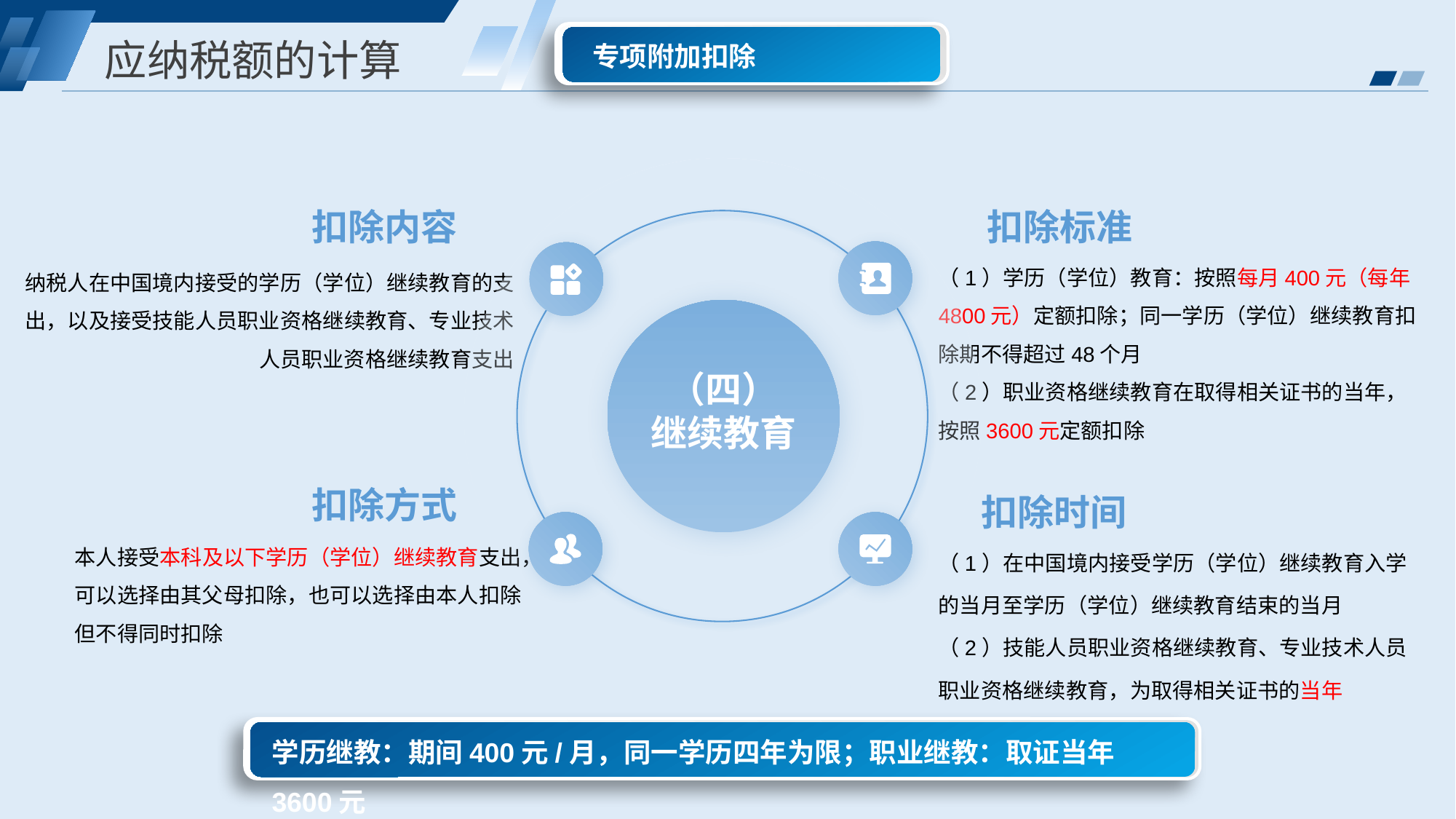

专项附加扣除
应纳税额的计算

扣除内容
扣除标准

（1）学历（学位）教育：按照每月400元（每年4800元）定额扣除；同一学历（学位）继续教育扣除期不得超过48个月
（2）职业资格继续教育在取得相关证书的当年，按照3600元定额扣除

纳税人在中国境内接受的学历（学位）继续教育的支出，以及接受技能人员职业资格继续教育、专业技术人员职业资格继续教育支出

（四）
继续教育
扣除方式
扣除时间

本人接受本科及以下学历（学位）继续教育支出，可以选择由其父母扣除，也可以选择由本人扣除
但不得同时扣除
（1）在中国境内接受学历（学位）继续教育入学的当月至学历（学位）继续教育结束的当月
（2）技能人员职业资格继续教育、专业技术人员职业资格继续教育，为取得相关证书的当年

学历继教：期间400元/月，同一学历四年为限；职业继教：取证当年3600元